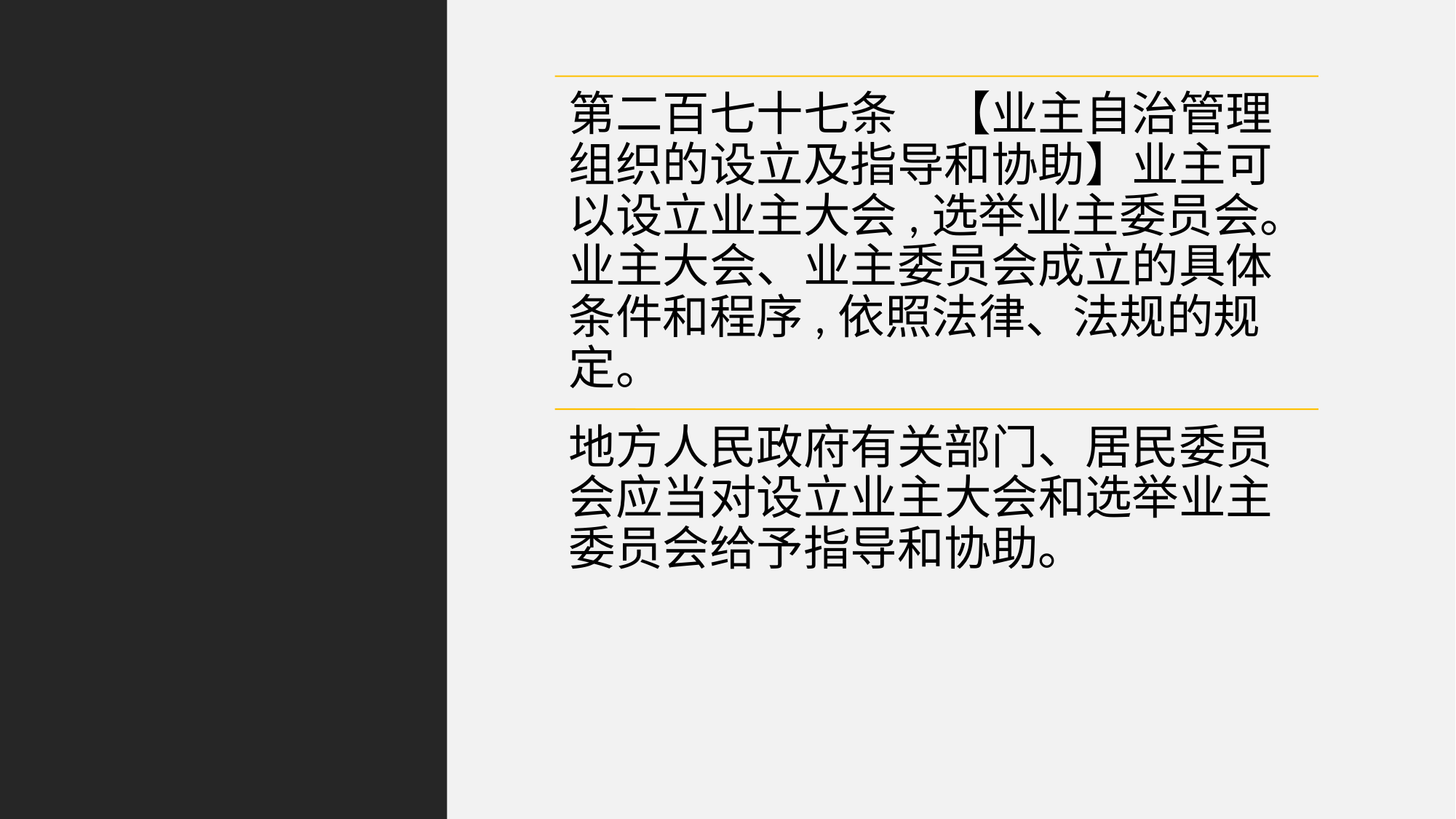

第二百七十七条　【业主自治管理组织的设立及指导和协助】业主可以设立业主大会,选举业主委员会。业主大会、业主委员会成立的具体条件和程序,依照法律、法规的规定。
地方人民政府有关部门、居民委员会应当对设立业主大会和选举业主委员会给予指导和协助。